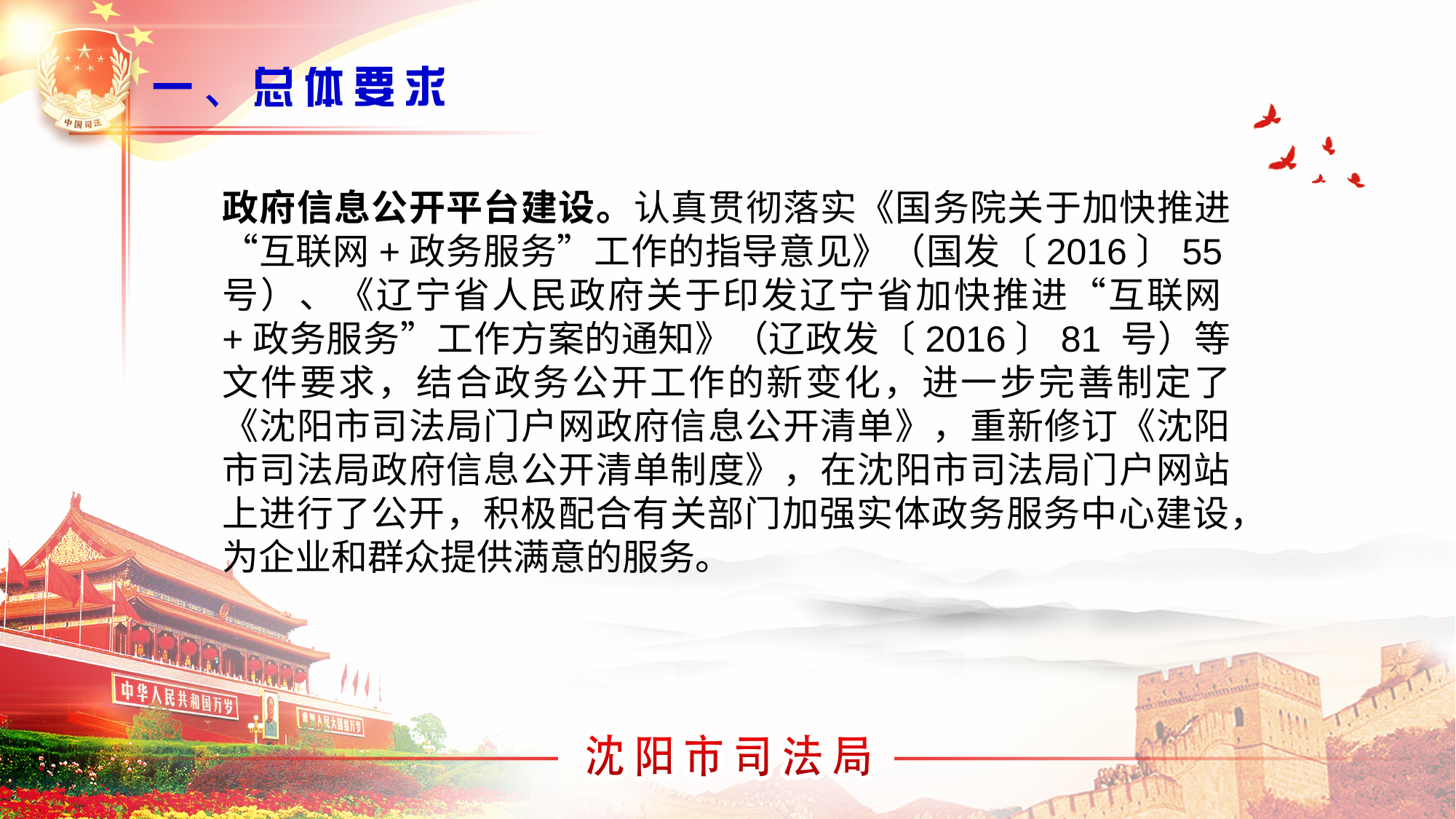

政府信息公开平台建设。认真贯彻落实《国务院关于加快推进“互联网+政务服务”工作的指导意见》（国发〔2016〕55号）、《辽宁省人民政府关于印发辽宁省加快推进“互联网+政务服务”工作方案的通知》（辽政发〔2016〕81 号）等文件要求，结合政务公开工作的新变化，进一步完善制定了《沈阳市司法局门户网政府信息公开清单》，重新修订《沈阳市司法局政府信息公开清单制度》，在沈阳市司法局门户网站上进行了公开，积极配合有关部门加强实体政务服务中心建设，为企业和群众提供满意的服务。